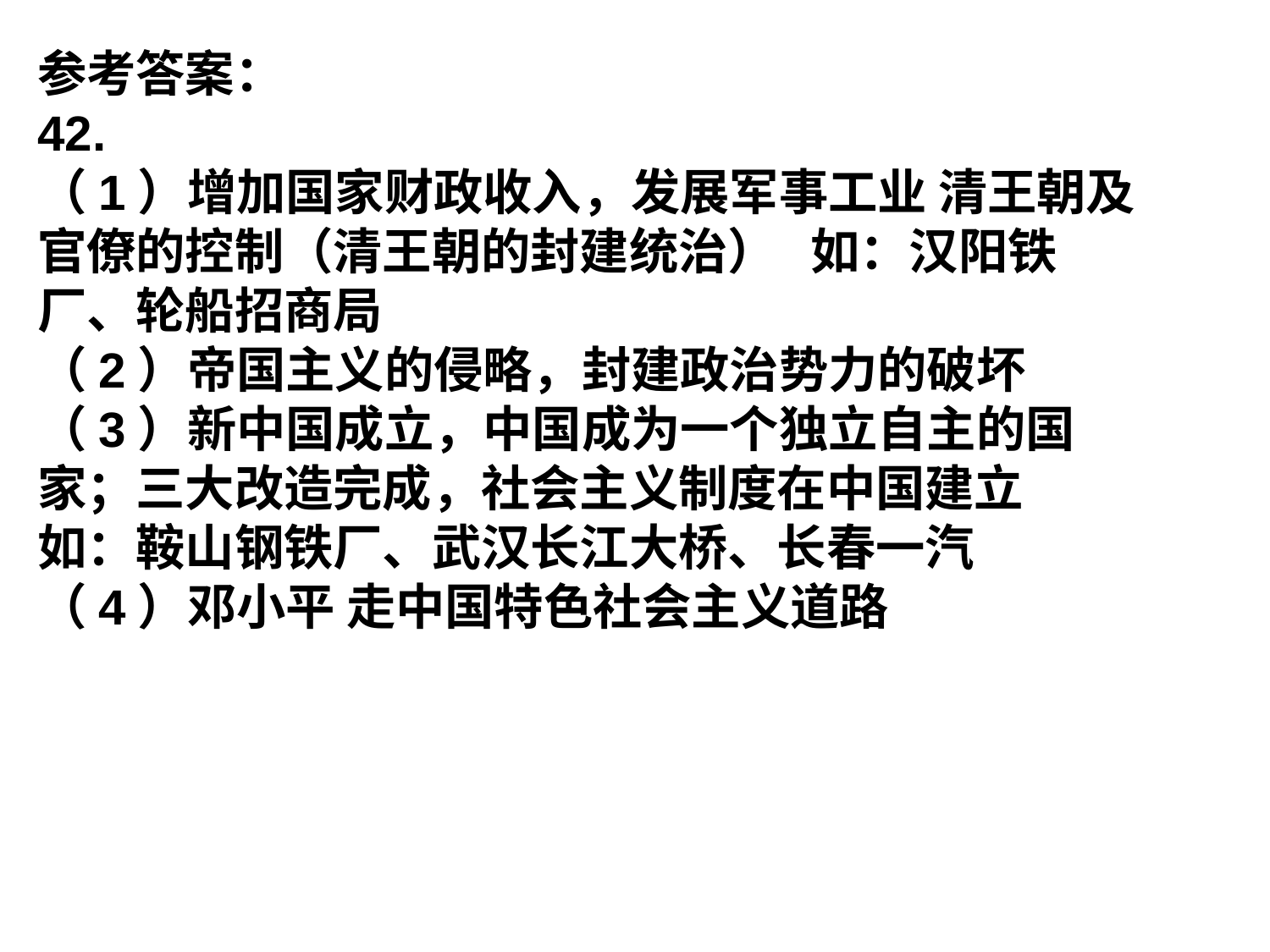

参考答案：
42.
（1）增加国家财政收入，发展军事工业 清王朝及官僚的控制（清王朝的封建统治）   如：汉阳铁厂、轮船招商局
（2）帝国主义的侵略，封建政治势力的破坏
（3）新中国成立，中国成为一个独立自主的国家；三大改造完成，社会主义制度在中国建立  如：鞍山钢铁厂、武汉长江大桥、长春一汽
（4）邓小平 走中国特色社会主义道路